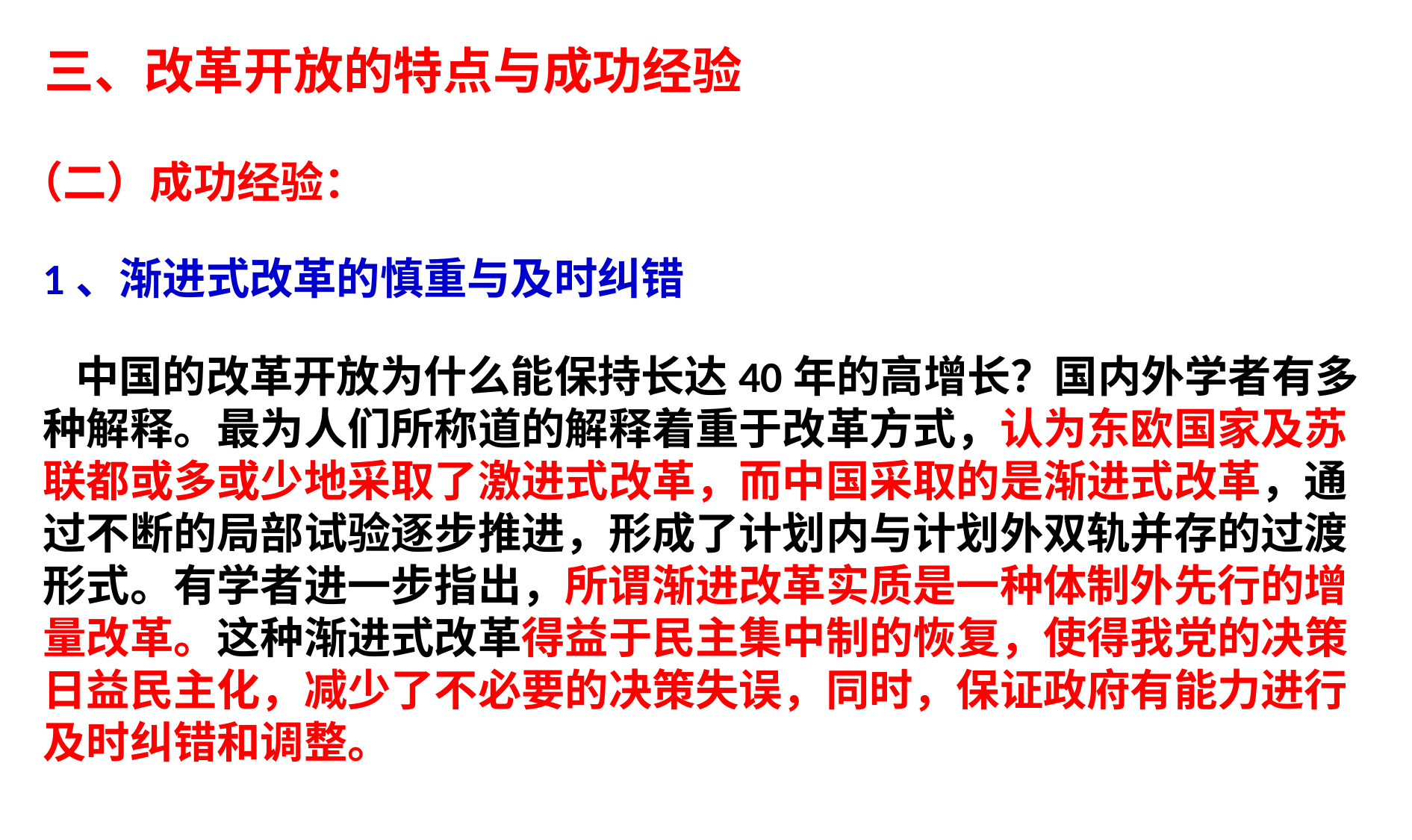

三、改革开放的特点与成功经验
（二）成功经验：
1、渐进式改革的慎重与及时纠错
中国的改革开放为什么能保持长达40年的高增长？国内外学者有多种解释。最为人们所称道的解释着重于改革方式，认为东欧国家及苏联都或多或少地采取了激进式改革，而中国采取的是渐进式改革，通过不断的局部试验逐步推进，形成了计划内与计划外双轨并存的过渡形式。有学者进一步指出，所谓渐进改革实质是一种体制外先行的增量改革。这种渐进式改革得益于民主集中制的恢复，使得我党的决策日益民主化，减少了不必要的决策失误，同时，保证政府有能力进行及时纠错和调整。